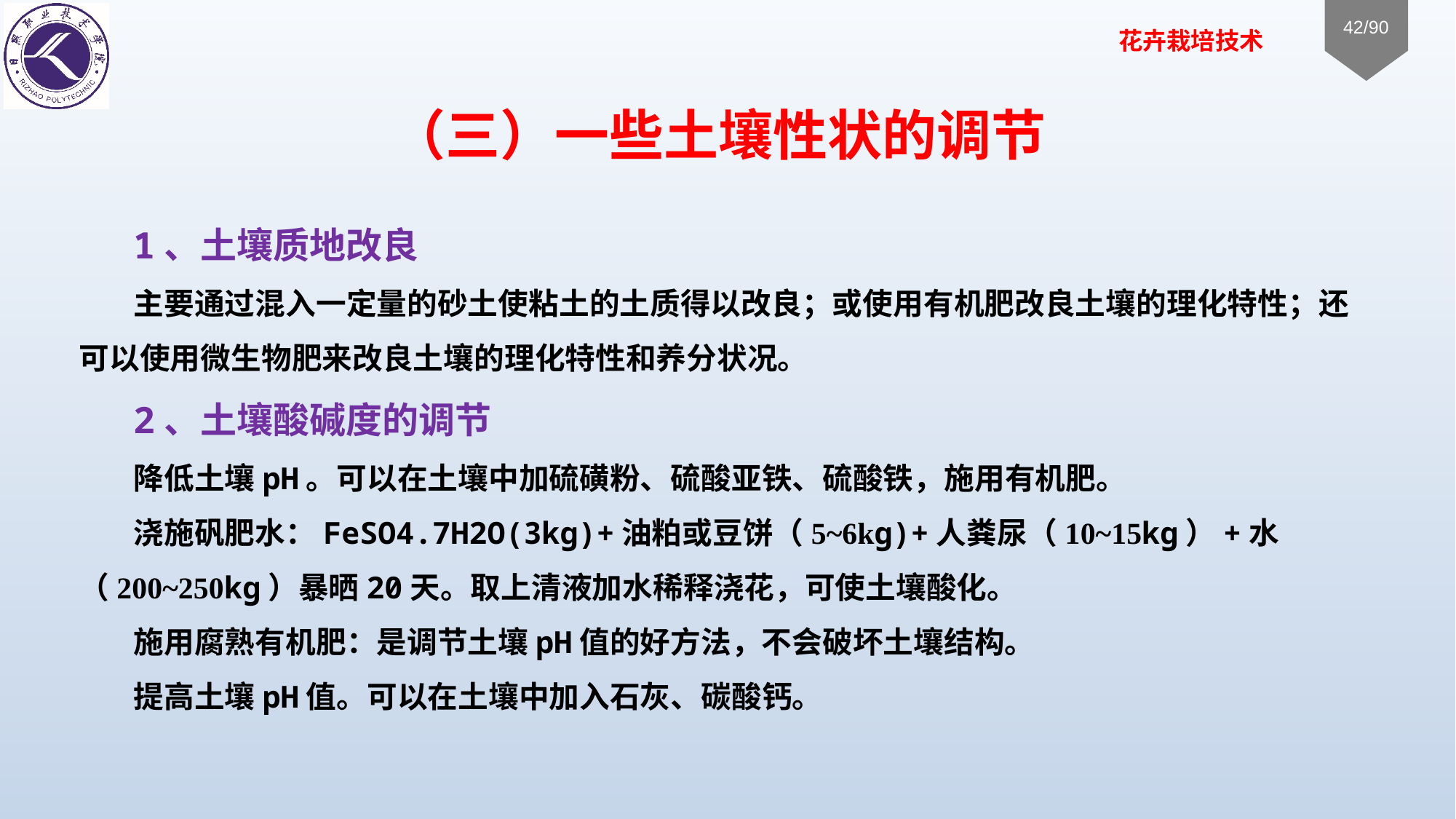

# （三）一些土壤性状的调节
1、土壤质地改良
主要通过混入一定量的砂土使粘土的土质得以改良；或使用有机肥改良土壤的理化特性；还可以使用微生物肥来改良土壤的理化特性和养分状况。
2、土壤酸碱度的调节
降低土壤pH。可以在土壤中加硫磺粉、硫酸亚铁、硫酸铁，施用有机肥。
浇施矾肥水：FeSO4.7H2O(3kg)+油粕或豆饼（5~6kg)+人粪尿（10~15kg）+水（200~250kg）暴晒20天。取上清液加水稀释浇花，可使土壤酸化。
施用腐熟有机肥：是调节土壤pH值的好方法，不会破坏土壤结构。
提高土壤pH值。可以在土壤中加入石灰、碳酸钙。